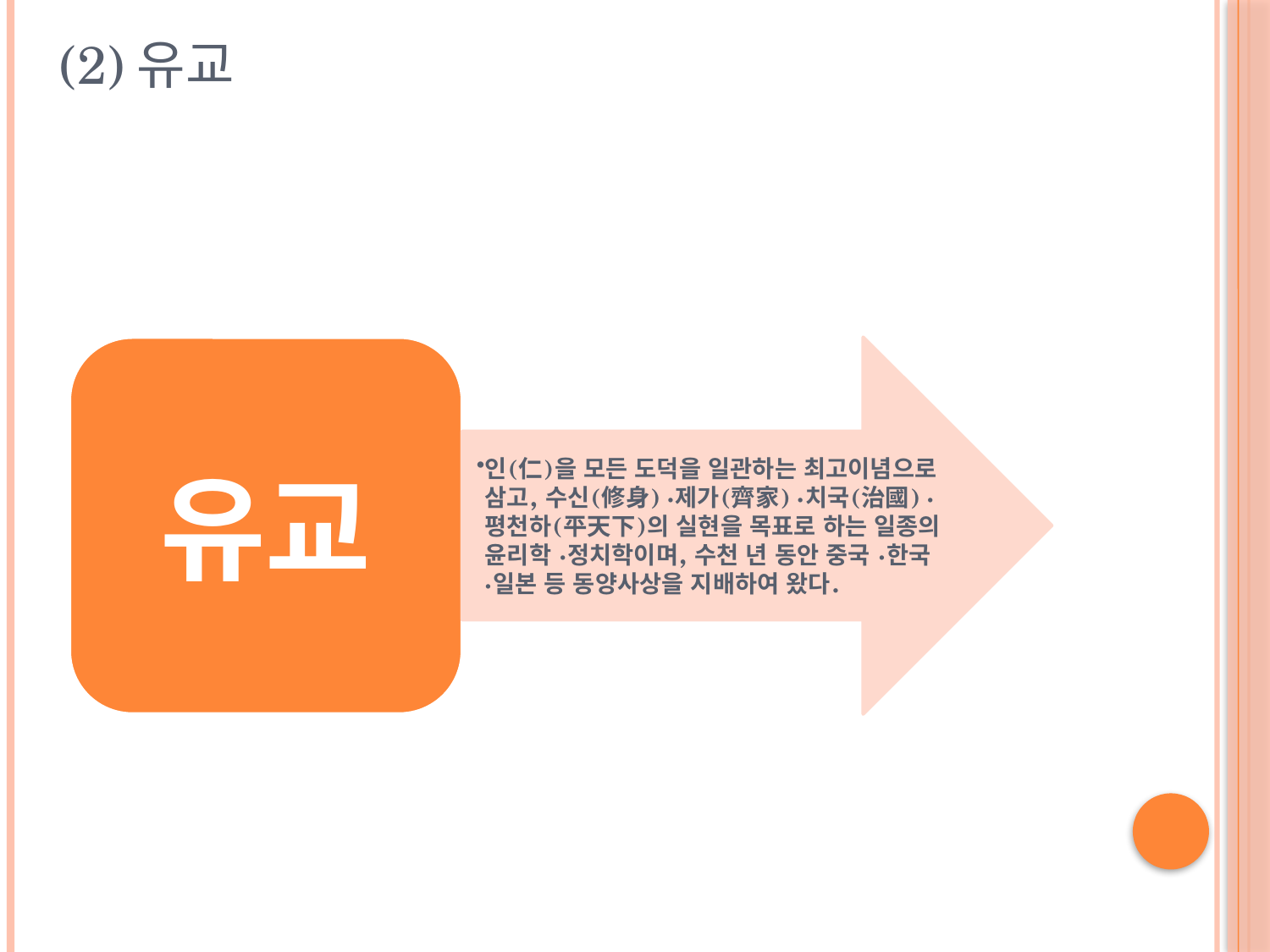

# (2)유교
유교
인(仁)을 모든 도덕을 일관하는 최고이념으로 삼고, 수신(修身) ·제가(齊家) ·치국(治國) ·평천하(平天下)의 실현을 목표로 하는 일종의 윤리학 ·정치학이며, 수천 년 동안 중국 ·한국 ·일본 등 동양사상을 지배하여 왔다.